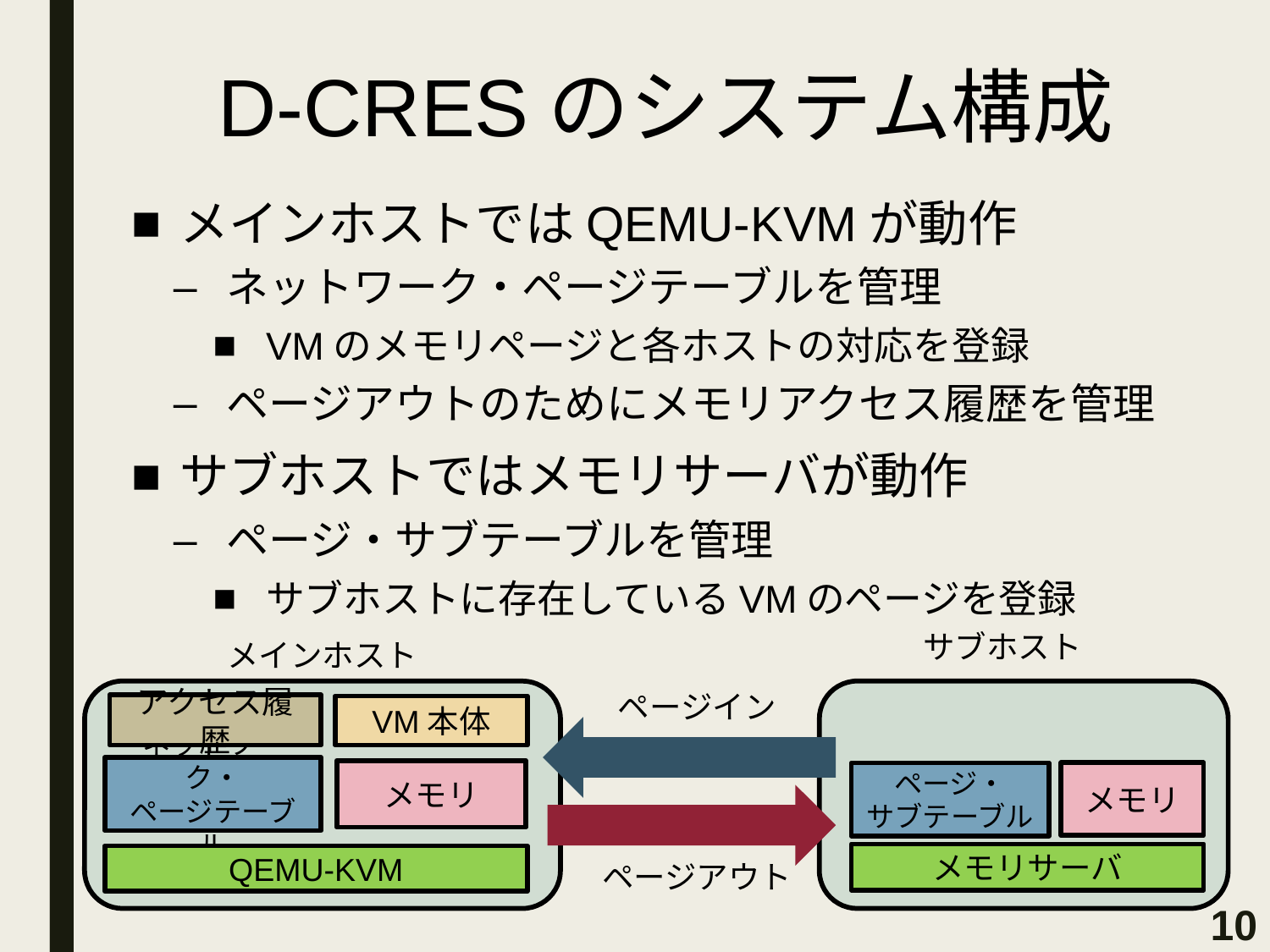

# D-CRESのシステム構成
メインホストではQEMU-KVMが動作
ネットワーク・ページテーブルを管理
VMのメモリページと各ホストの対応を登録
ページアウトのためにメモリアクセス履歴を管理
サブホストではメモリサーバが動作
ページ・サブテーブルを管理
サブホストに存在しているVMのページを登録
サブホスト
メインホスト
ページイン

アクセス履歴
VM本体

ネットワーク・
ページテーブル
メモリ
ページ・
サブテーブル
メモリ

メモリサーバ
QEMU-KVM
ページアウト
10